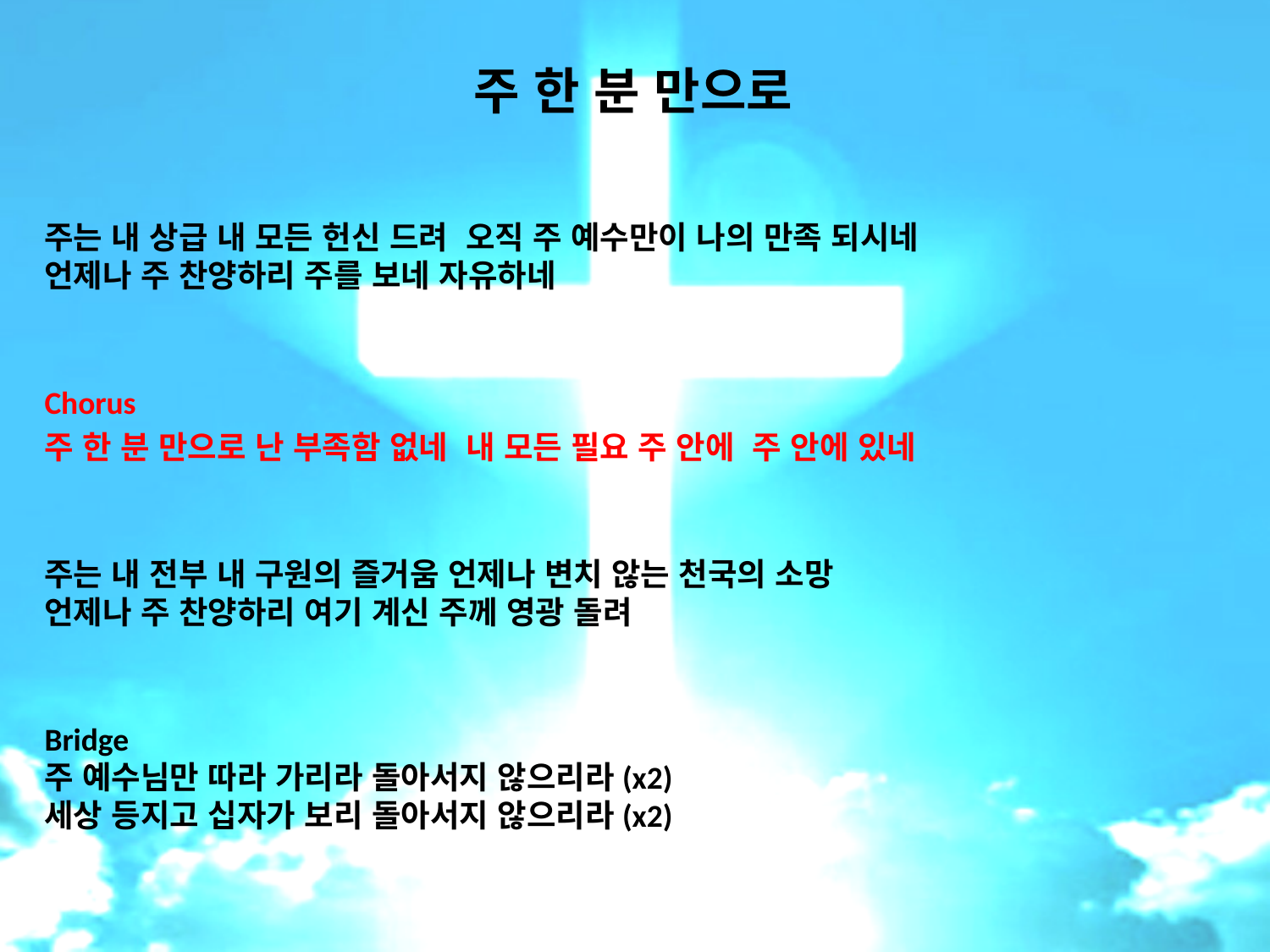

# 주 한 분 만으로
주는 내 상급 내 모든 헌신 드려  오직 주 예수만이 나의 만족 되시네
언제나 주 찬양하리 주를 보네 자유하네

Chorus
주 한 분 만으로 난 부족함 없네  내 모든 필요 주 안에  주 안에 있네

주는 내 전부 내 구원의 즐거움 언제나 변치 않는 천국의 소망
언제나 주 찬양하리 여기 계신 주께 영광 돌려

Bridge
주 예수님만 따라 가리라 돌아서지 않으리라(x2)
세상 등지고 십자가 보리 돌아서지 않으리라(x2)